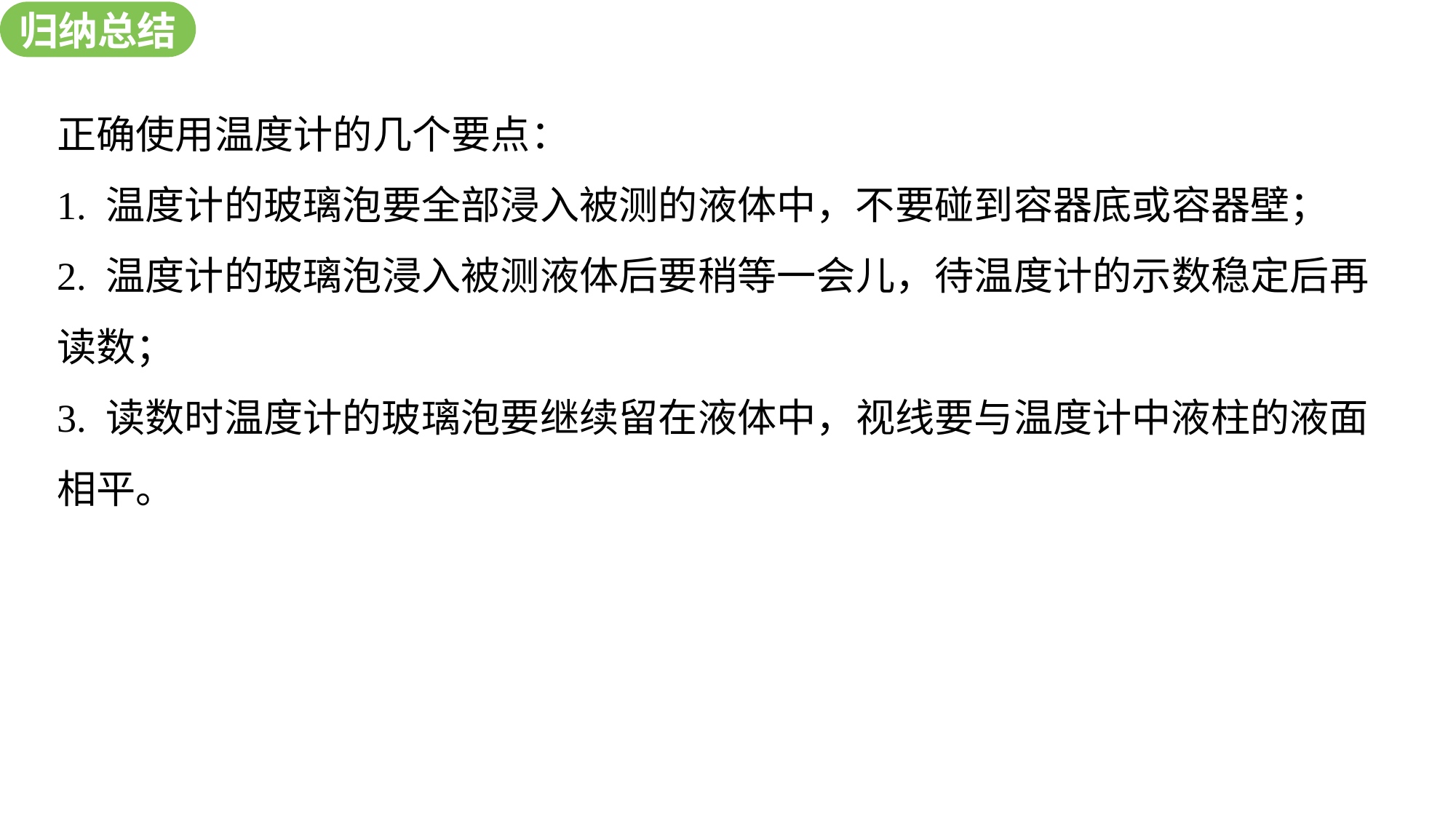

归纳总结
正确使用温度计的几个要点：
1. 温度计的玻璃泡要全部浸入被测的液体中，不要碰到容器底或容器壁；
2. 温度计的玻璃泡浸入被测液体后要稍等一会儿，待温度计的示数稳定后再读数；
3. 读数时温度计的玻璃泡要继续留在液体中，视线要与温度计中液柱的液面相平。